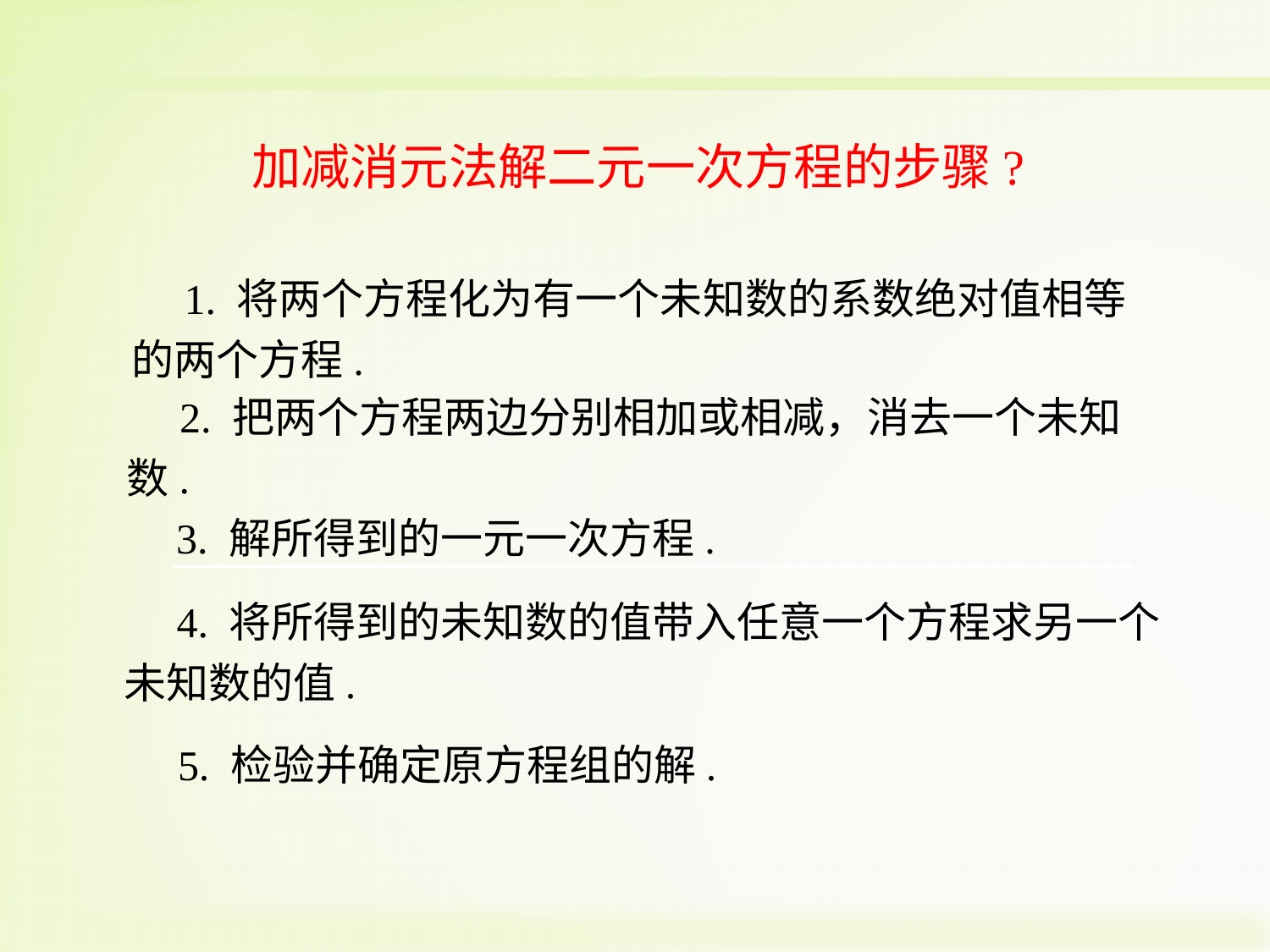

加减消元法解二元一次方程的步骤?
     1. 将两个方程化为有一个未知数的系数绝对值相等的两个方程.
     2. 把两个方程两边分别相加或相减，消去一个未知数.
3. 解所得到的一元一次方程.

     4. 将所得到的未知数的值带入任意一个方程求另一个未知数的值.
5. 检验并确定原方程组的解.